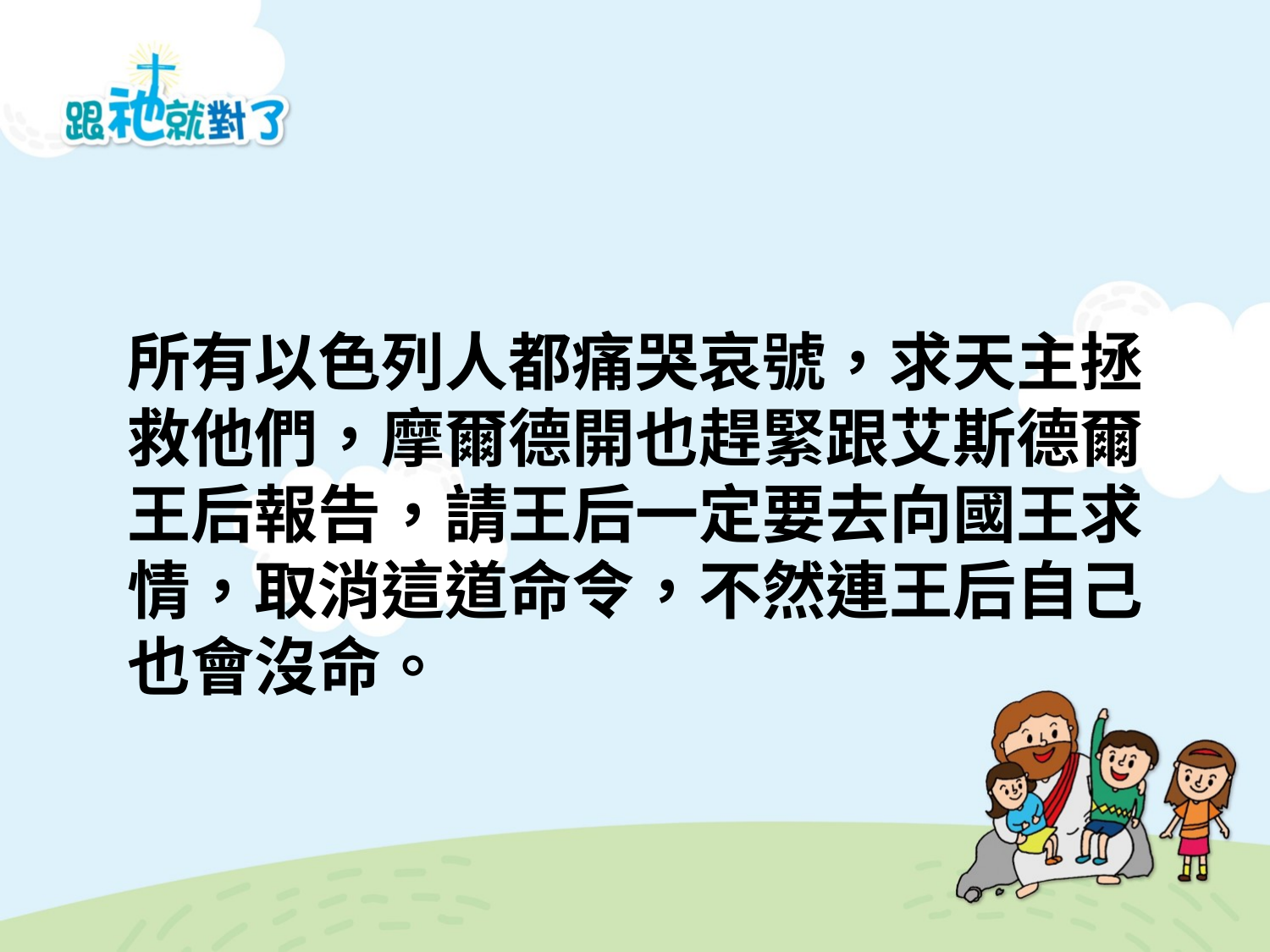

所有以色列人都痛哭哀號，求天主拯救他們，摩爾德開也趕緊跟艾斯德爾王后報告，請王后一定要去向國王求情，取消這道命令，不然連王后自己也會沒命。